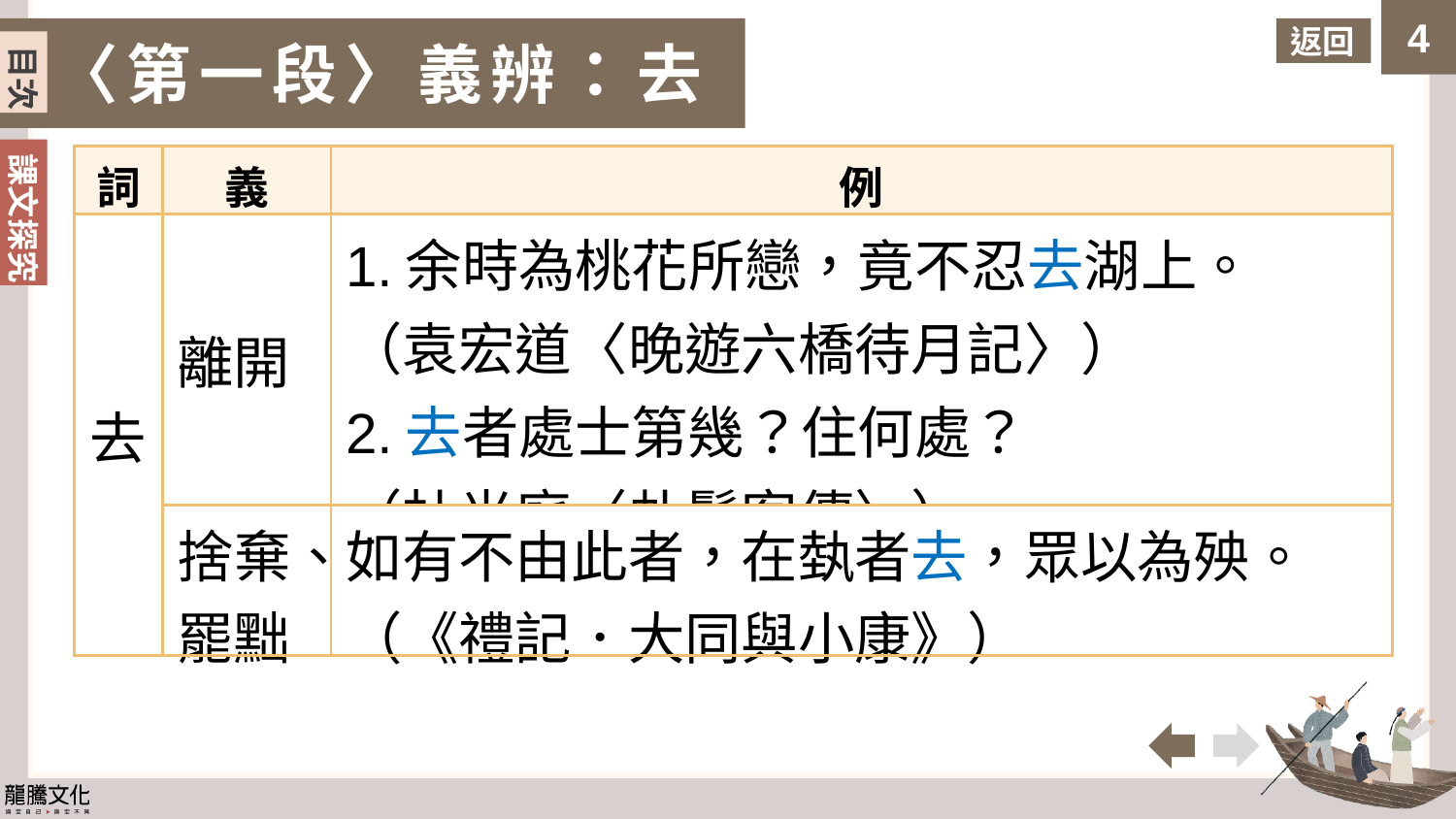

目次

返回
〈第一段〉義辨：去
目次
| 詞 | 義 | 例 |
| --- | --- | --- |
| 去 | 離開 | 1.余時為桃花所戀，竟不忍去湖上。 （袁宏道〈晚遊六橋待月記〉） 2.去者處士第幾？住何處？ （杜光庭〈虬髯客傳〉） |
|  | 捨棄、 罷黜 | 如有不由此者，在埶者去，眾以為殃。（《禮記．大同與小康》） |